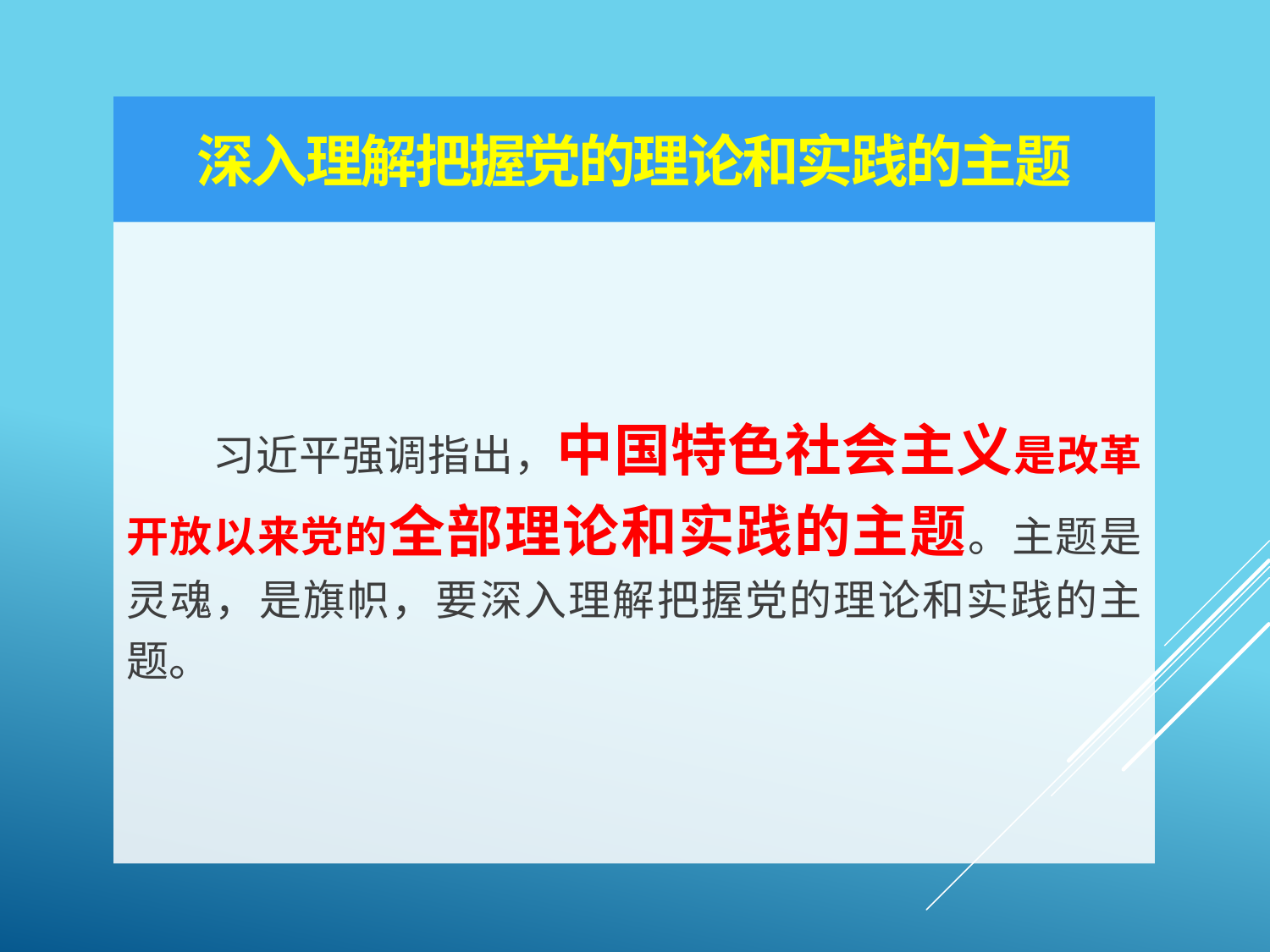

# 深入理解把握党的理论和实践的主题
习近平强调指出，中国特色社会主义是改革开放以来党的全部理论和实践的主题。主题是灵魂，是旗帜，要深入理解把握党的理论和实践的主题。